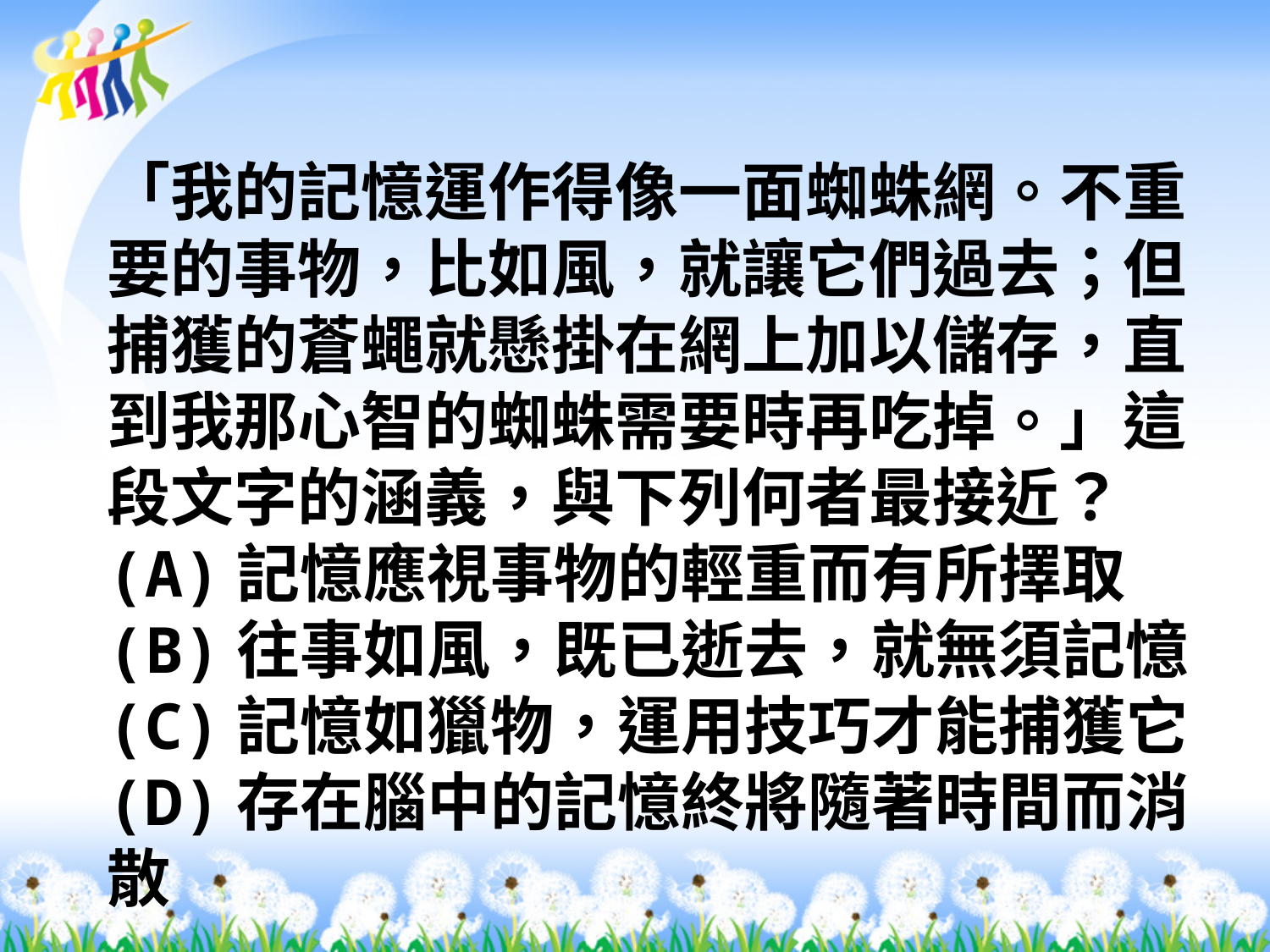

「我的記憶運作得像一面蜘蛛網。不重要的事物，比如風，就讓它們過去；但
捕獲的蒼蠅就懸掛在網上加以儲存，直到我那心智的蜘蛛需要時再吃掉。」這
段文字的涵義，與下列何者最接近？
(A)記憶應視事物的輕重而有所擇取
(B)往事如風，既已逝去，就無須記憶
(C)記憶如獵物，運用技巧才能捕獲它
(D)存在腦中的記憶終將隨著時間而消散